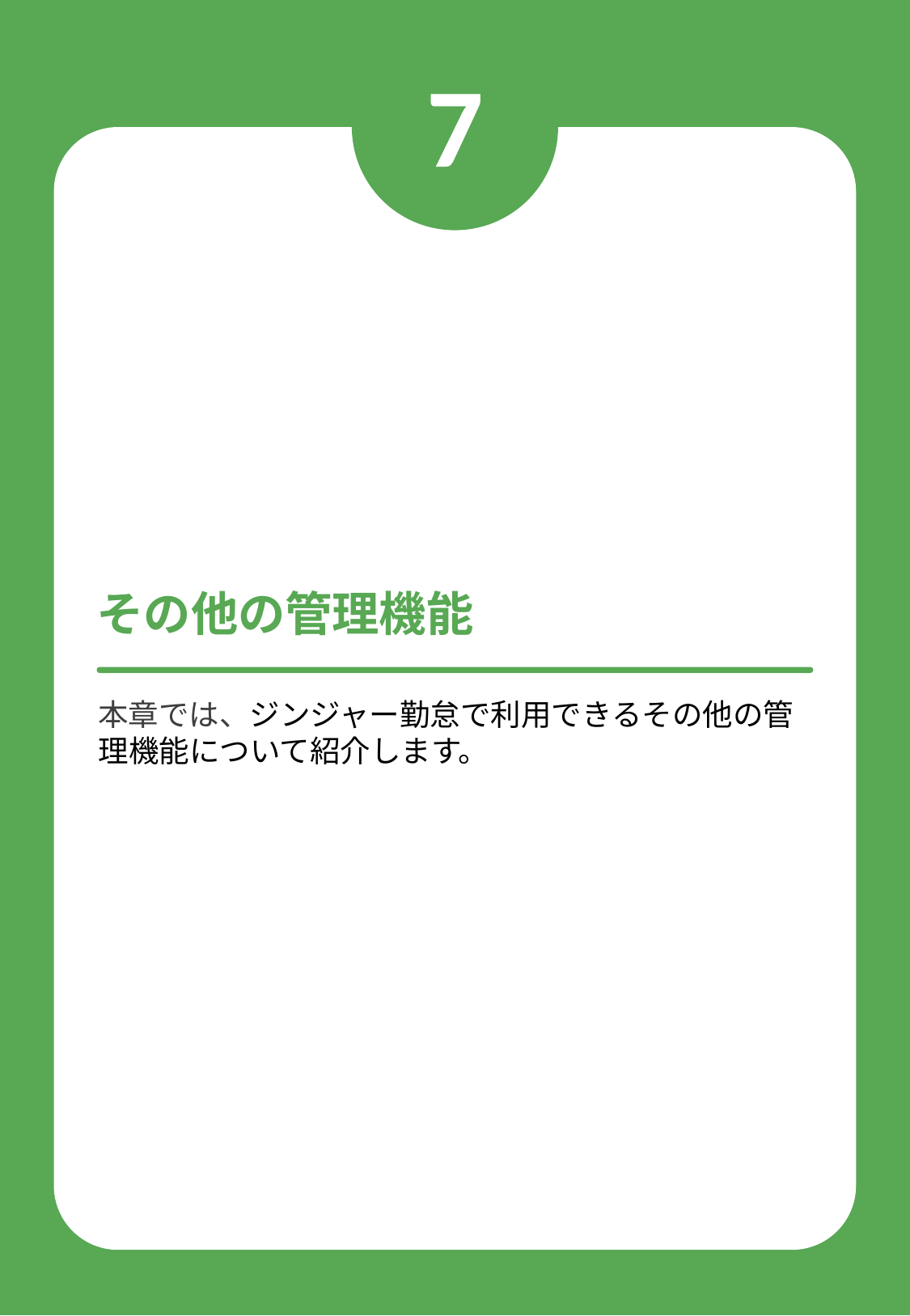

7

その他の管理機能

本章では、ジンジャー勤怠で利用できるその他の管理機能について紹介します。